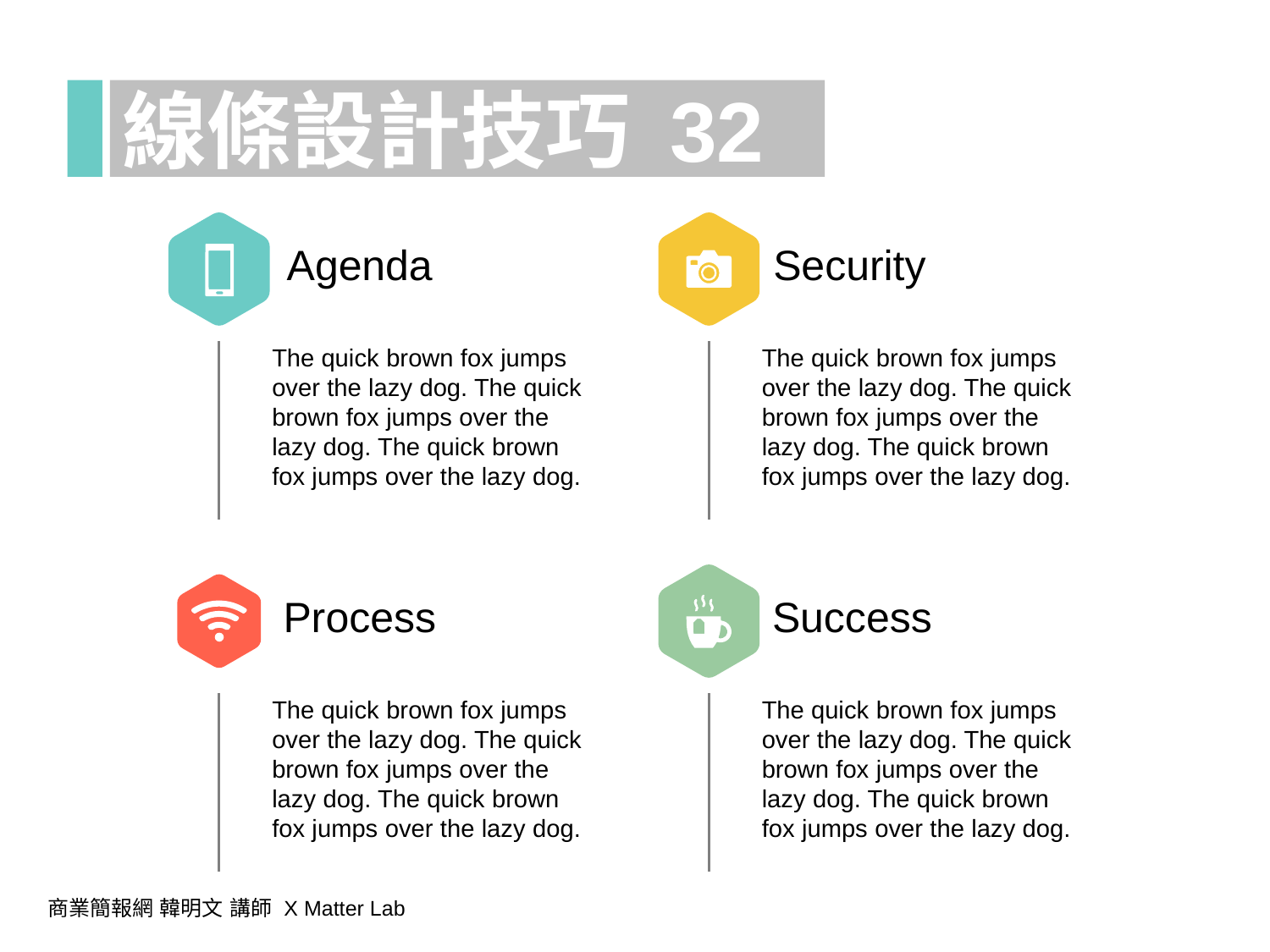

線條設計技巧 32

Agenda
Security
The quick brown fox jumps over the lazy dog. The quick brown fox jumps over the lazy dog. The quick brown fox jumps over the lazy dog.
The quick brown fox jumps over the lazy dog. The quick brown fox jumps over the lazy dog. The quick brown fox jumps over the lazy dog.

Process
Success
The quick brown fox jumps over the lazy dog. The quick brown fox jumps over the lazy dog. The quick brown fox jumps over the lazy dog.
The quick brown fox jumps over the lazy dog. The quick brown fox jumps over the lazy dog. The quick brown fox jumps over the lazy dog.
商業簡報網 韓明文 講師 X Matter Lab